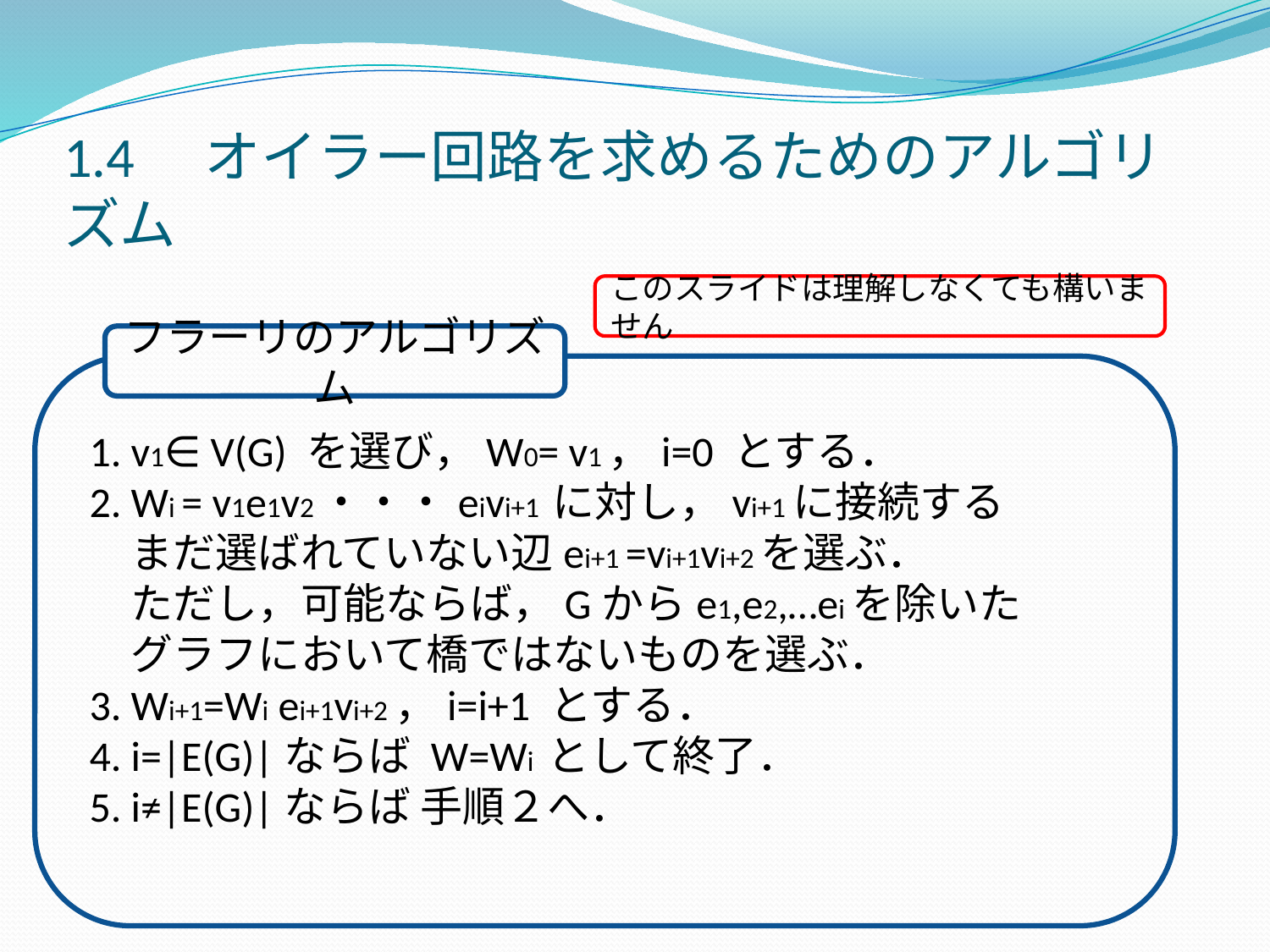

# 1.4　オイラー回路を求めるためのアルゴリズム

　 1. v1∈ V(G) を選び，W0= v1，i=0 とする．
　 2. Wi = v1e1v2・・・eivi+1 に対し，vi+1に接続する
　 　 まだ選ばれていない辺ei+1 =vi+1vi+2を選ぶ．
　 　 ただし，可能ならば，Gからe1,e2,…eiを除いた
　 　 グラフにおいて橋ではないものを選ぶ．
　 3. Wi+1=Wi ei+1vi+2，i=i+1 とする．
　 4. i=|E(G)|ならば W=Wi として終了．
　 5. i≠|E(G)|ならば 手順２へ．

このスライドは理解しなくても構いません
フラーリのアルゴリズム